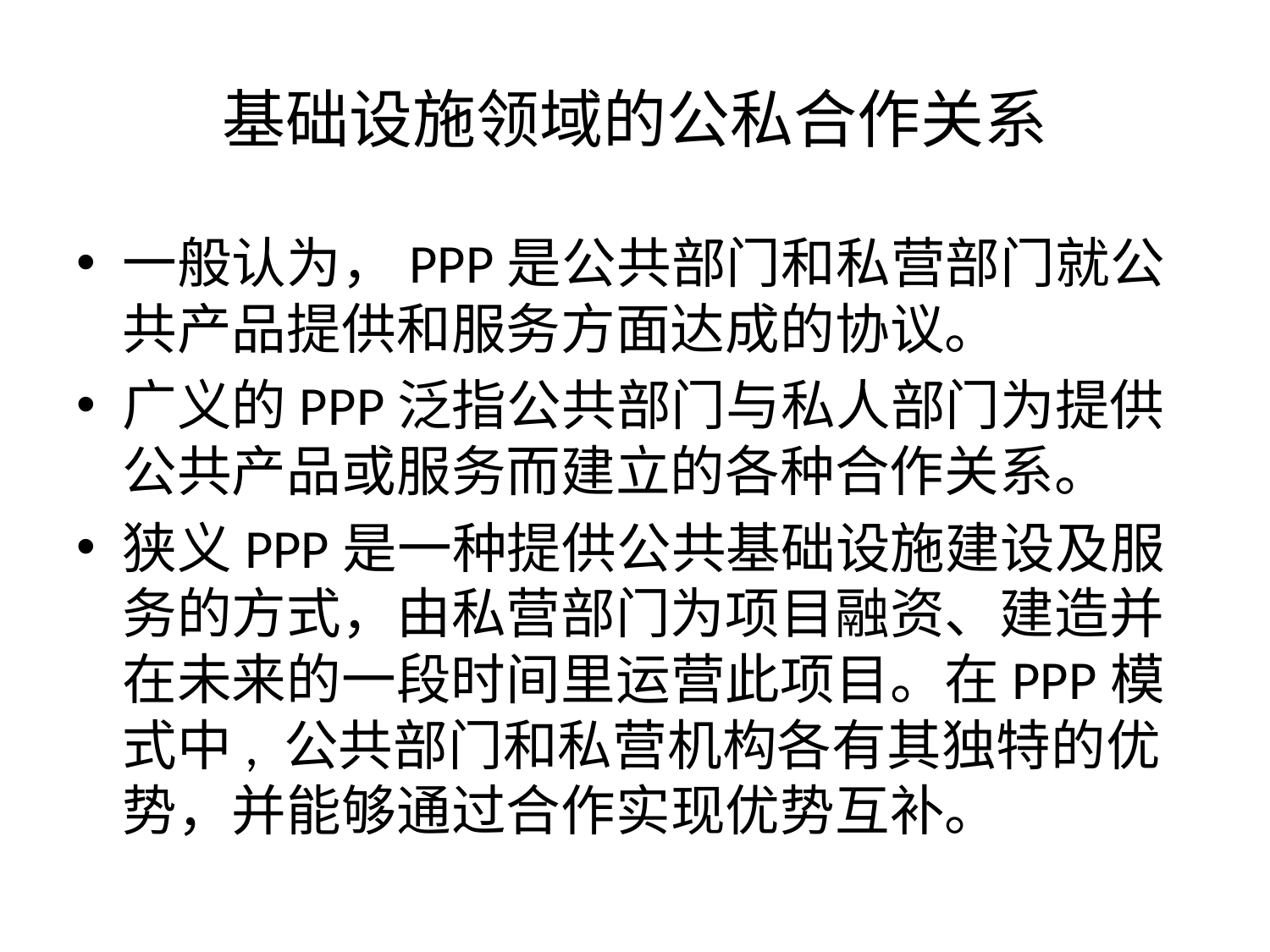

# 基础设施领域的公私合作关系
一般认为，PPP是公共部门和私营部门就公共产品提供和服务方面达成的协议。
广义的PPP泛指公共部门与私人部门为提供公共产品或服务而建立的各种合作关系。
狭义PPP是一种提供公共基础设施建设及服务的方式，由私营部门为项目融资、建造并在未来的一段时间里运营此项目。在PPP模式中, 公共部门和私营机构各有其独特的优势，并能够通过合作实现优势互补。